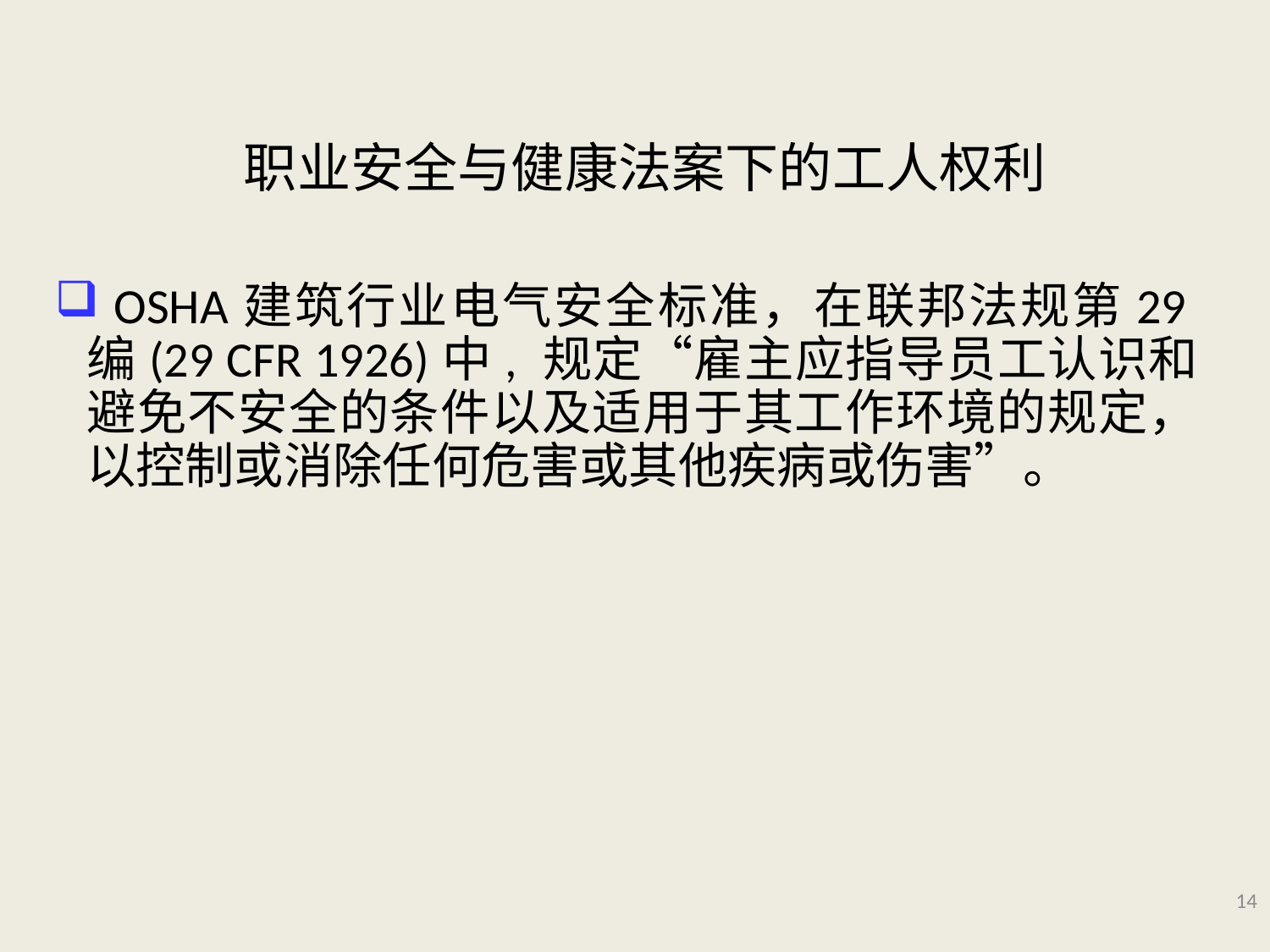

# 职业安全与健康法案下的工人权利
 OSHA建筑行业电气安全标准，在联邦法规第29编(29 CFR 1926)中, 规定“雇主应指导员工认识和避免不安全的条件以及适用于其工作环境的规定，以控制或消除任何危害或其他疾病或伤害”。

14